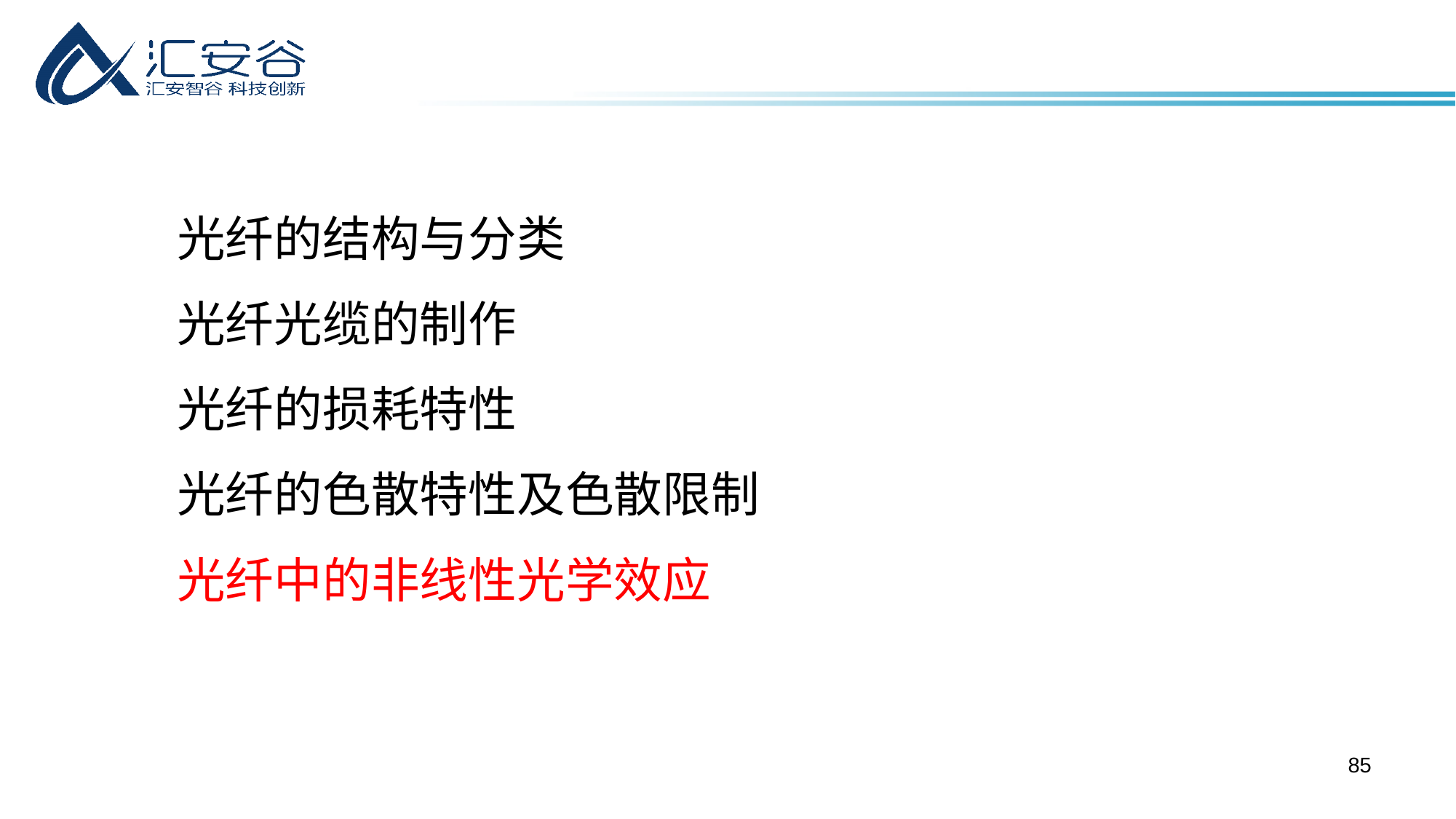

光纤的结构与分类
光纤光缆的制作
光纤的损耗特性
光纤的色散特性及色散限制
光纤中的非线性光学效应

85